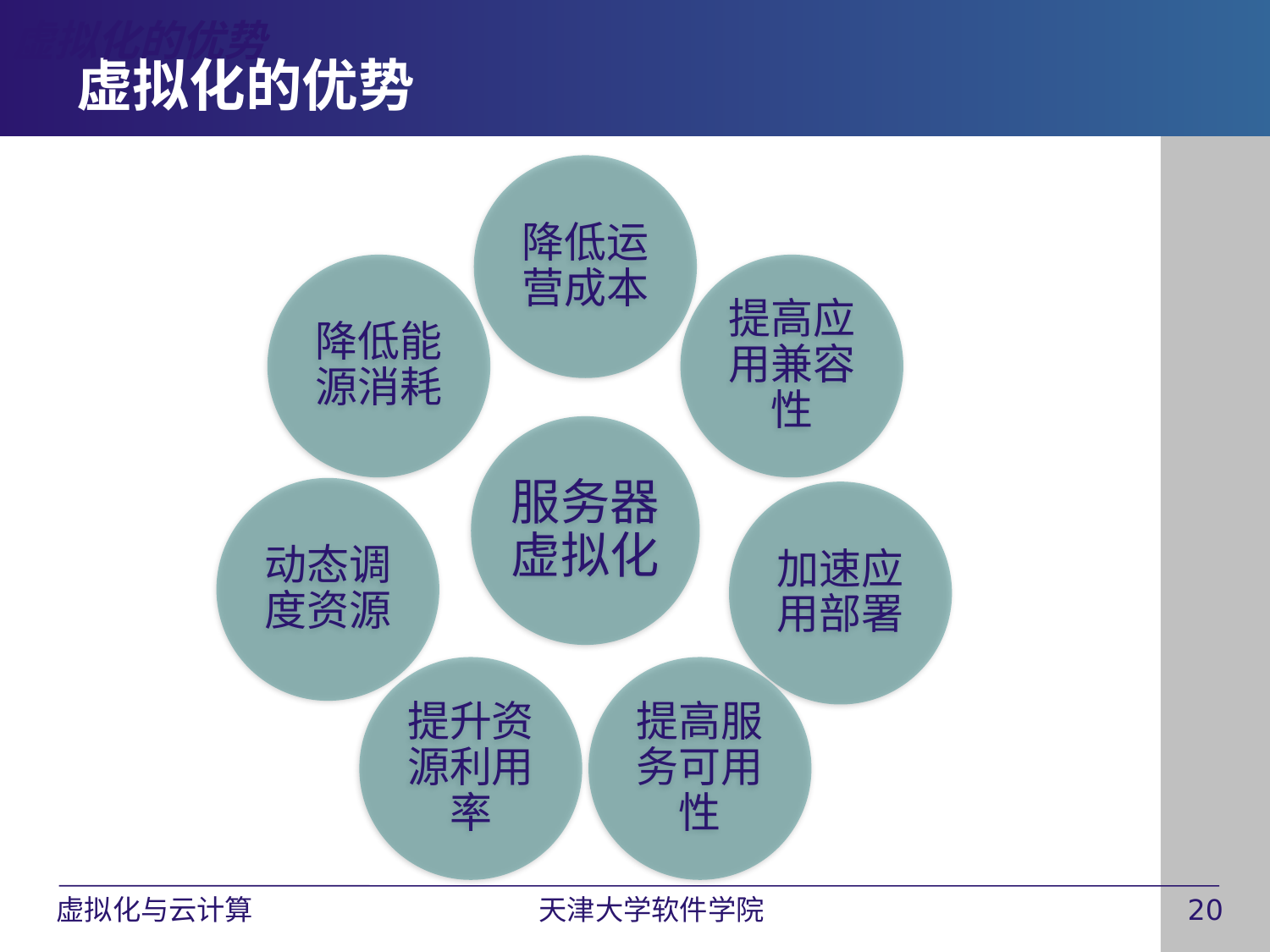

虚拟化的优势
# 虚拟化的优势
服务器虚拟化
降低运营成本
提高应用兼容性
加速应用部署
提高服务可用性
提升资源利用率
动态调度资源
降低能源消耗